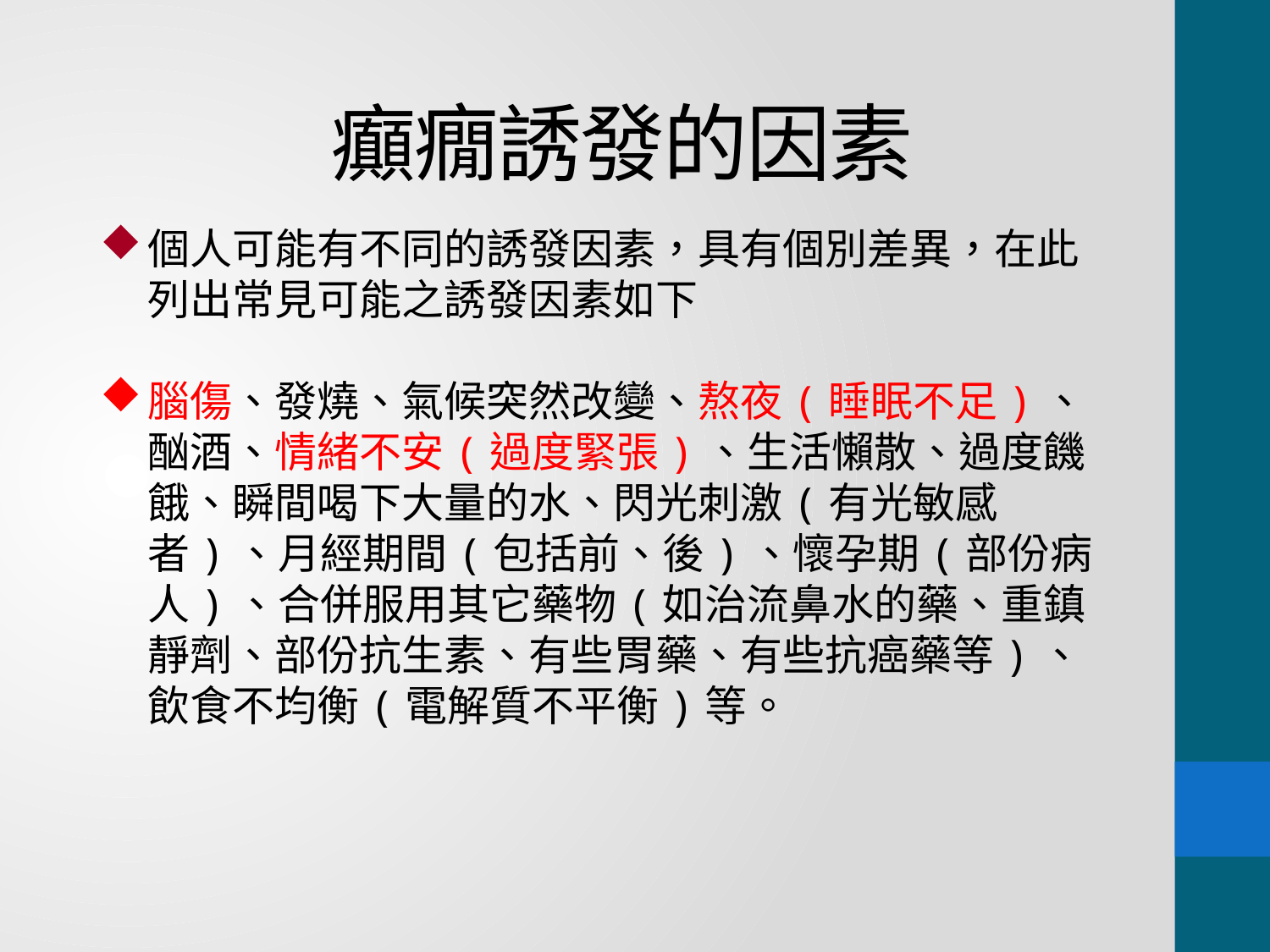

# 癲癇誘發的因素
個人可能有不同的誘發因素，具有個別差異，在此列出常見可能之誘發因素如下

腦傷、發燒、氣候突然改變、熬夜(睡眠不足)、酗酒、情緒不安(過度緊張)、生活懶散、過度饑餓、瞬間喝下大量的水、閃光刺激(有光敏感者)、月經期間(包括前、後)、懷孕期(部份病人)、合併服用其它藥物(如治流鼻水的藥、重鎮靜劑、部份抗生素、有些胃藥、有些抗癌藥等)、飲食不均衡(電解質不平衡)等。